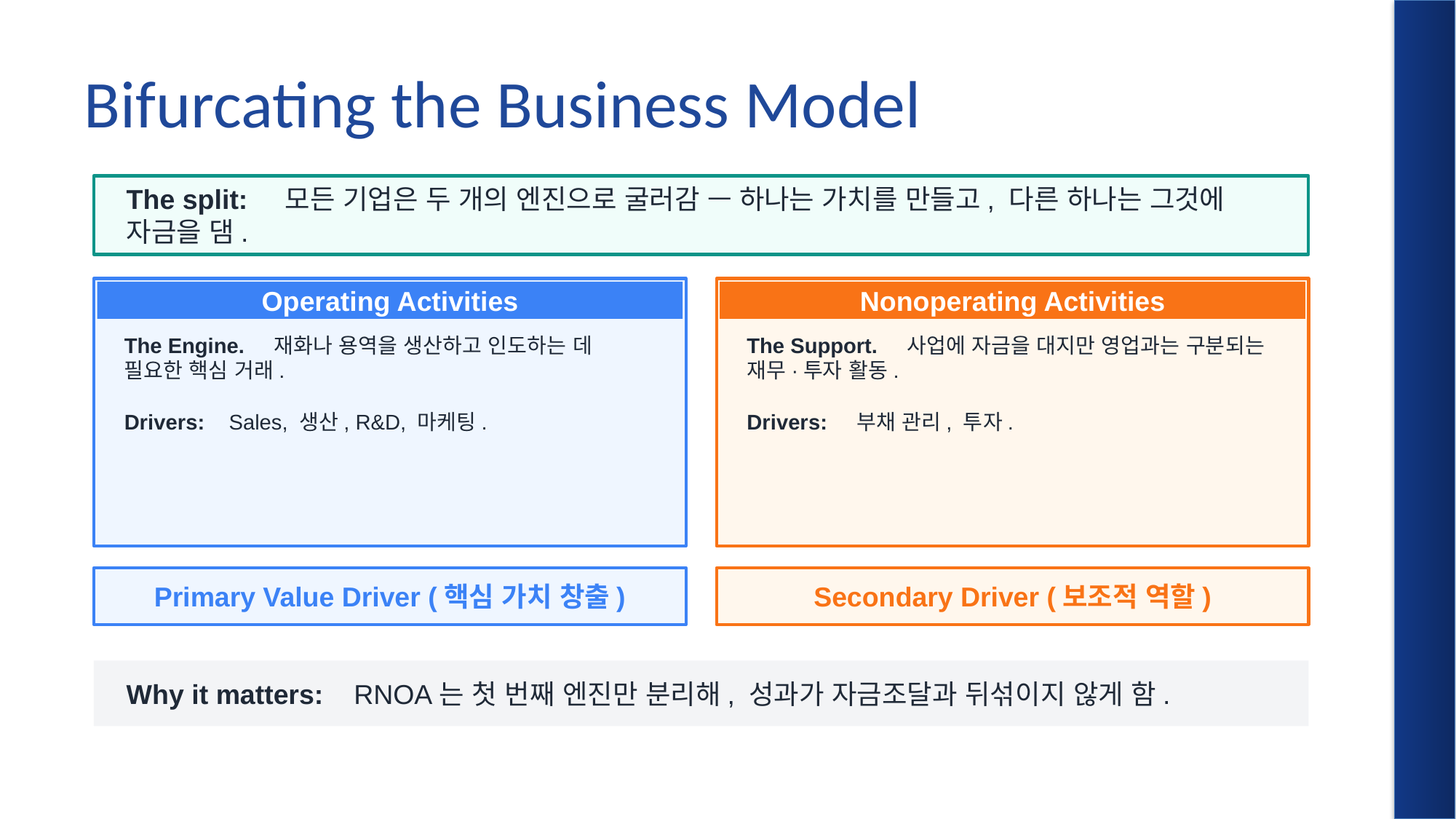

# Bifurcating the Business Model

The split:    모든 기업은 두 개의 엔진으로 굴러감 — 하나는 가치를 만들고, 다른 하나는 그것에 자금을 댐.

Operating Activities

Nonoperating Activities
The Engine.    재화나 용역을 생산하고 인도하는 데 필요한 핵심 거래.

Drivers:    Sales, 생산, R&D, 마케팅.
The Support.    사업에 자금을 대지만 영업과는 구분되는 재무·투자 활동.

Drivers:    부채 관리, 투자.

Primary Value Driver (핵심 가치 창출)

Secondary Driver (보조적 역할)

Why it matters:    RNOA는 첫 번째 엔진만 분리해, 성과가 자금조달과 뒤섞이지 않게 함.